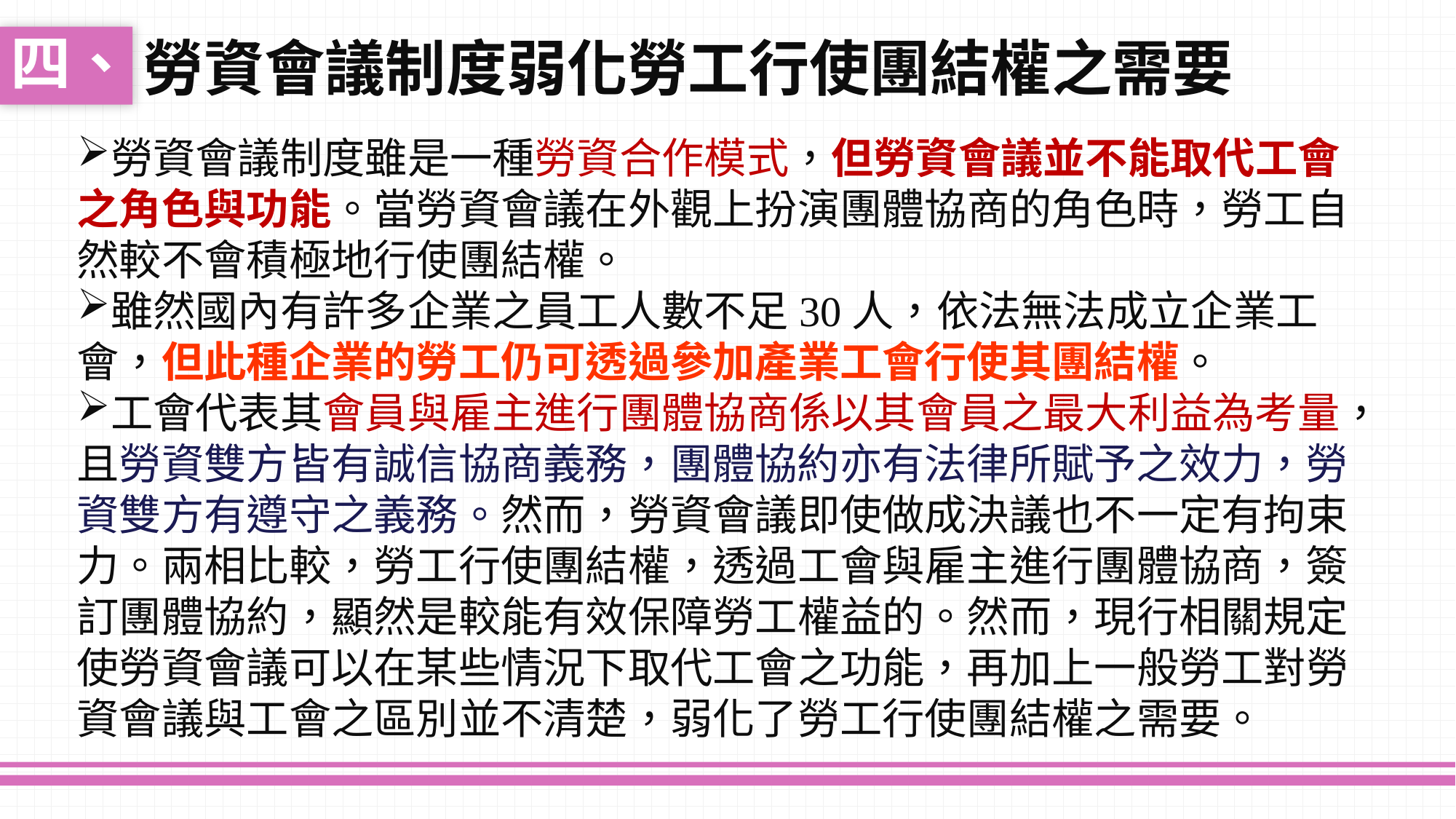

四、
勞資會議制度弱化勞工行使團結權之需要
勞資會議制度雖是一種勞資合作模式，但勞資會議並不能取代工會之角色與功能。當勞資會議在外觀上扮演團體協商的角色時，勞工自然較不會積極地行使團結權。
雖然國內有許多企業之員工人數不足30人，依法無法成立企業工會，但此種企業的勞工仍可透過參加產業工會行使其團結權。
工會代表其會員與雇主進行團體協商係以其會員之最大利益為考量，且勞資雙方皆有誠信協商義務，團體協約亦有法律所賦予之效力，勞資雙方有遵守之義務。然而，勞資會議即使做成決議也不一定有拘束力。兩相比較，勞工行使團結權，透過工會與雇主進行團體協商，簽訂團體協約，顯然是較能有效保障勞工權益的。然而，現行相關規定使勞資會議可以在某些情況下取代工會之功能，再加上一般勞工對勞資會議與工會之區別並不清楚，弱化了勞工行使團結權之需要。